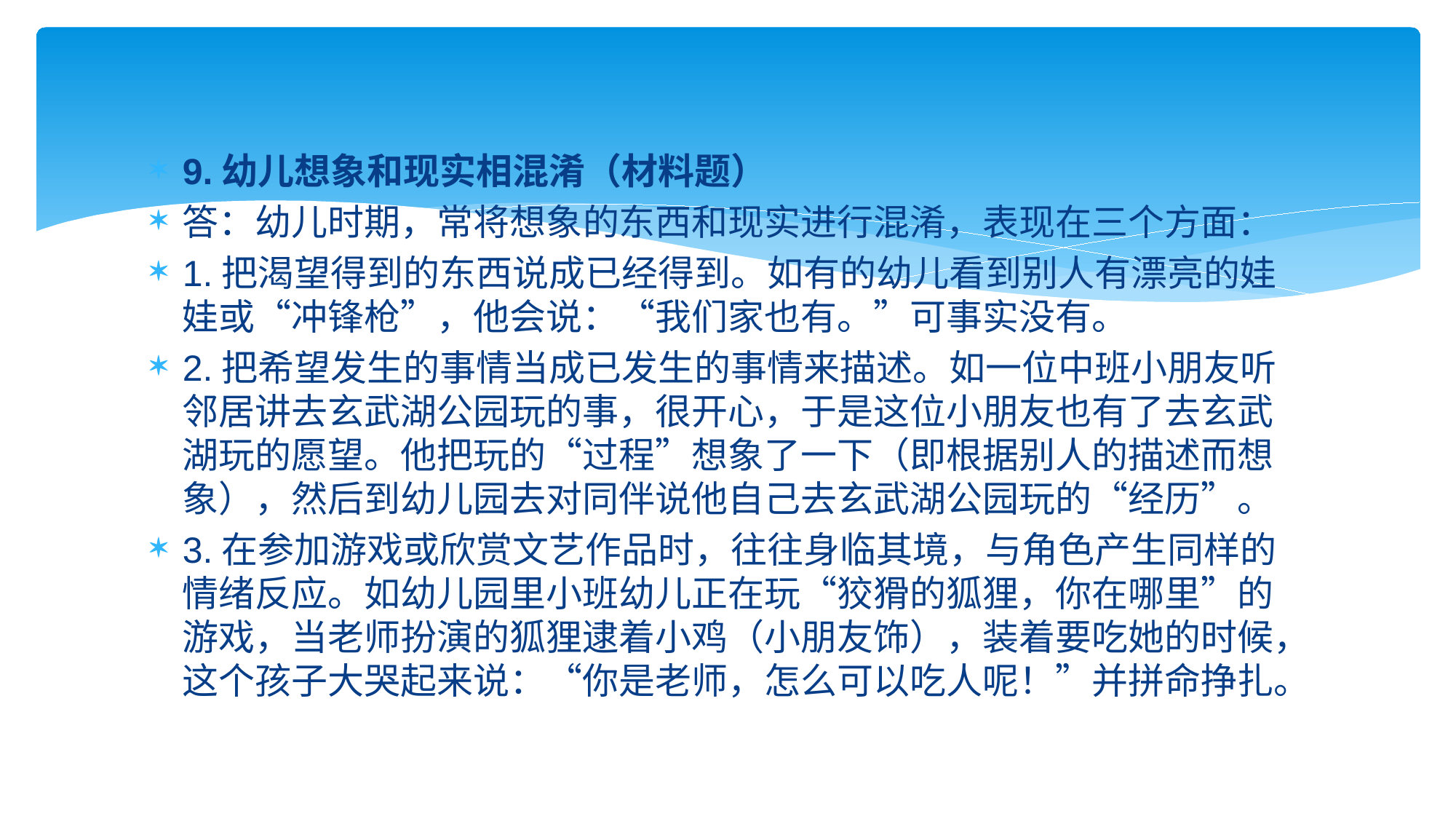

9.幼儿想象和现实相混淆（材料题）
答：幼儿时期，常将想象的东西和现实进行混淆，表现在三个方面：
1.把渴望得到的东西说成已经得到。如有的幼儿看到别人有漂亮的娃娃或“冲锋枪”，他会说：“我们家也有。”可事实没有。
2.把希望发生的事情当成已发生的事情来描述。如一位中班小朋友听邻居讲去玄武湖公园玩的事，很开心，于是这位小朋友也有了去玄武湖玩的愿望。他把玩的“过程”想象了一下（即根据别人的描述而想象），然后到幼儿园去对同伴说他自己去玄武湖公园玩的“经历”。
3.在参加游戏或欣赏文艺作品时，往往身临其境，与角色产生同样的情绪反应。如幼儿园里小班幼儿正在玩“狡猾的狐狸，你在哪里”的游戏，当老师扮演的狐狸逮着小鸡（小朋友饰），装着要吃她的时候，这个孩子大哭起来说：“你是老师，怎么可以吃人呢！”并拼命挣扎。